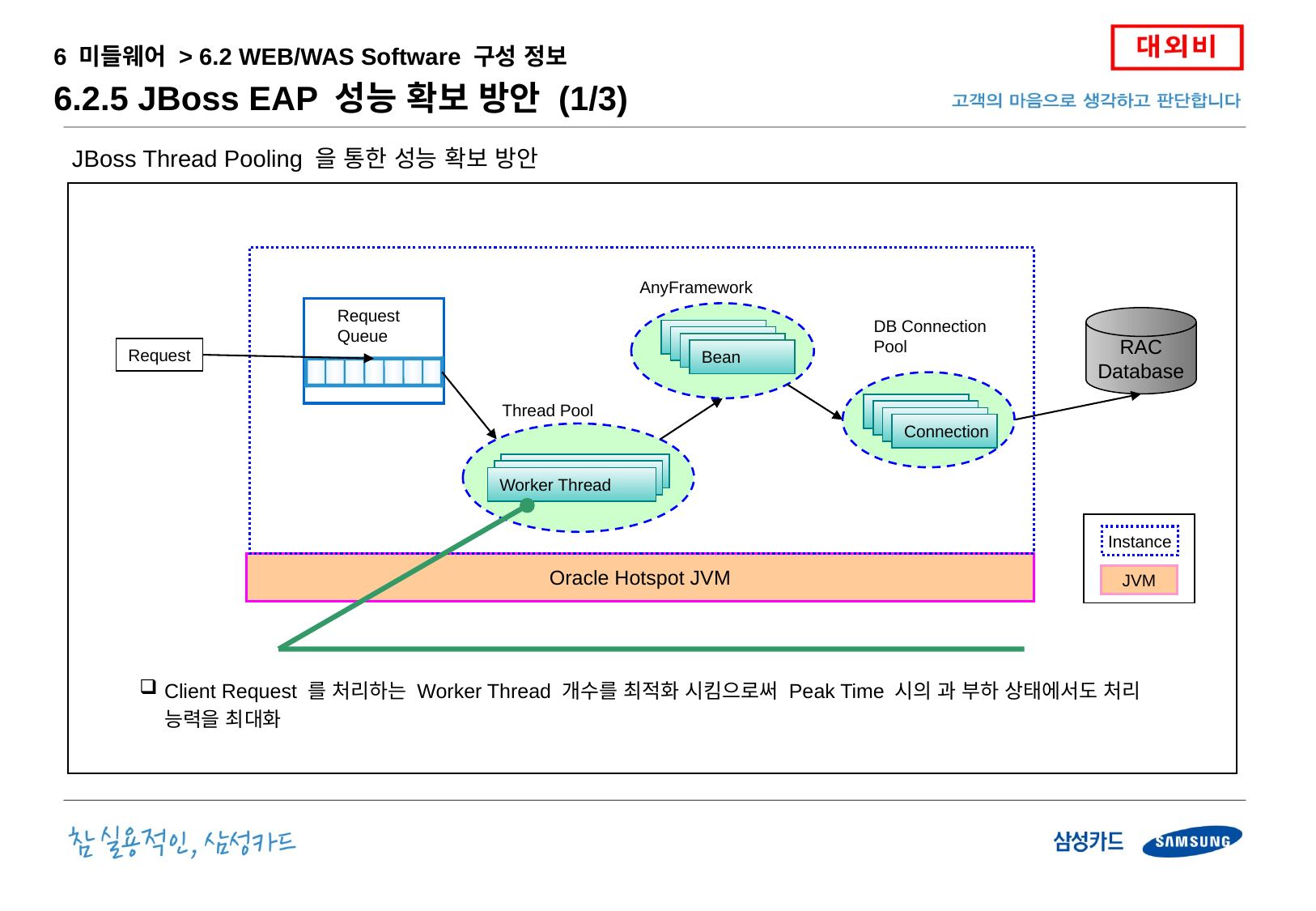

6 미들웨어 > 6.2 WEB/WAS Software 구성 정보
6.2.5 JBoss EAP 성능 확보 방안 (1/3)

JBoss Thread Pooling 을 통한 성능 확보 방안

AnyFramework

Request
Queue

RAC
Database
DB Connection
Pool
Connection
Connection
Connection

Request
Bean

Thread Pool
Connection

Connection
Connection

Connection

Execute Thread
Execute Thread
Worker Thread

Instance
Oracle Hotspot JVM
JVM
Client Request 를 처리하는 Worker Thread 개수를 최적화 시킴으로써 Peak Time 시의 과 부하 상태에서도 처리 능력을 최대화